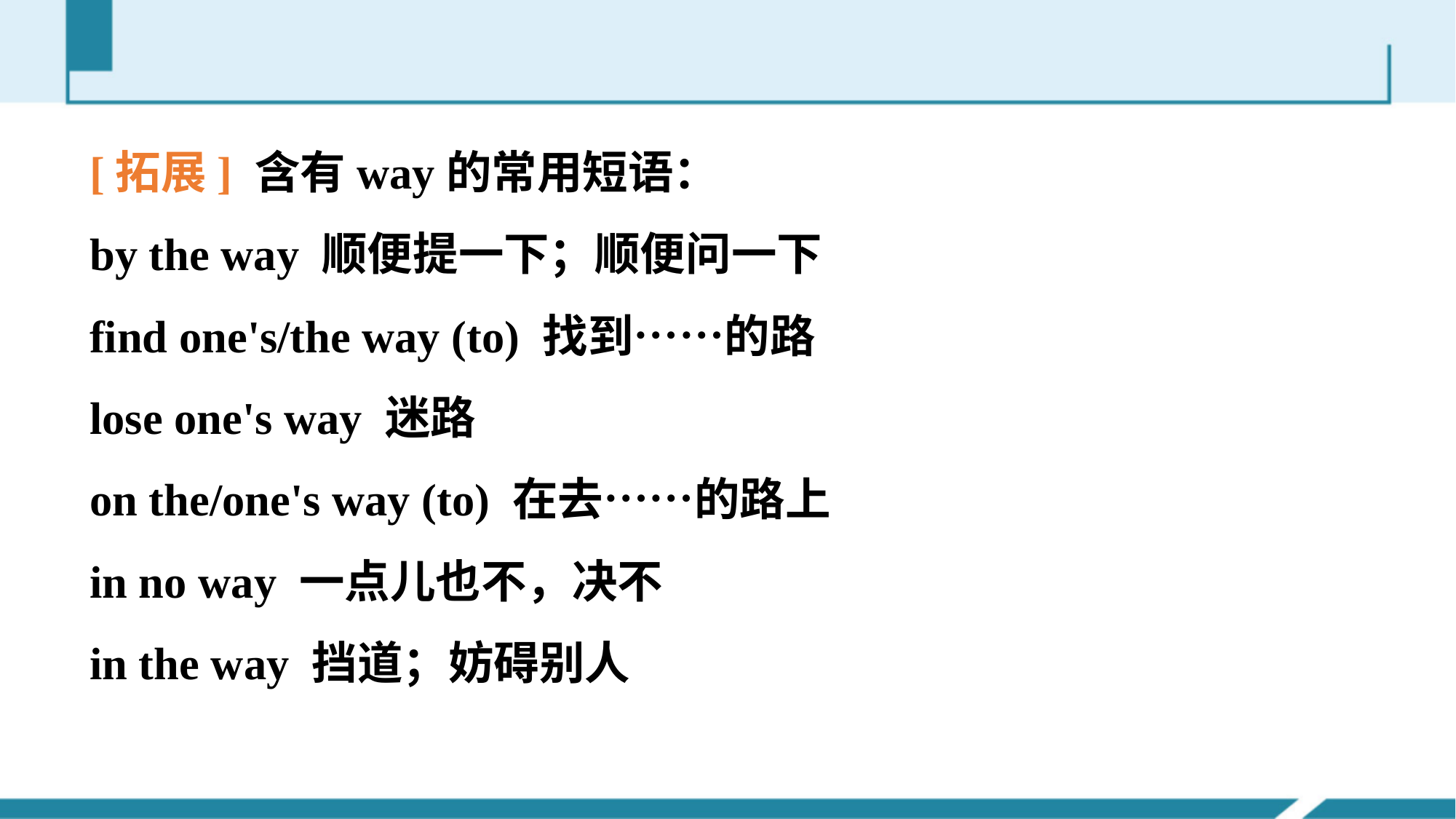

[拓展] 含有way的常用短语：
by the way 顺便提一下；顺便问一下
find one's/the way (to) 找到……的路
lose one's way 迷路
on the/one's way (to) 在去……的路上
in no way 一点儿也不，决不
in the way 挡道；妨碍别人